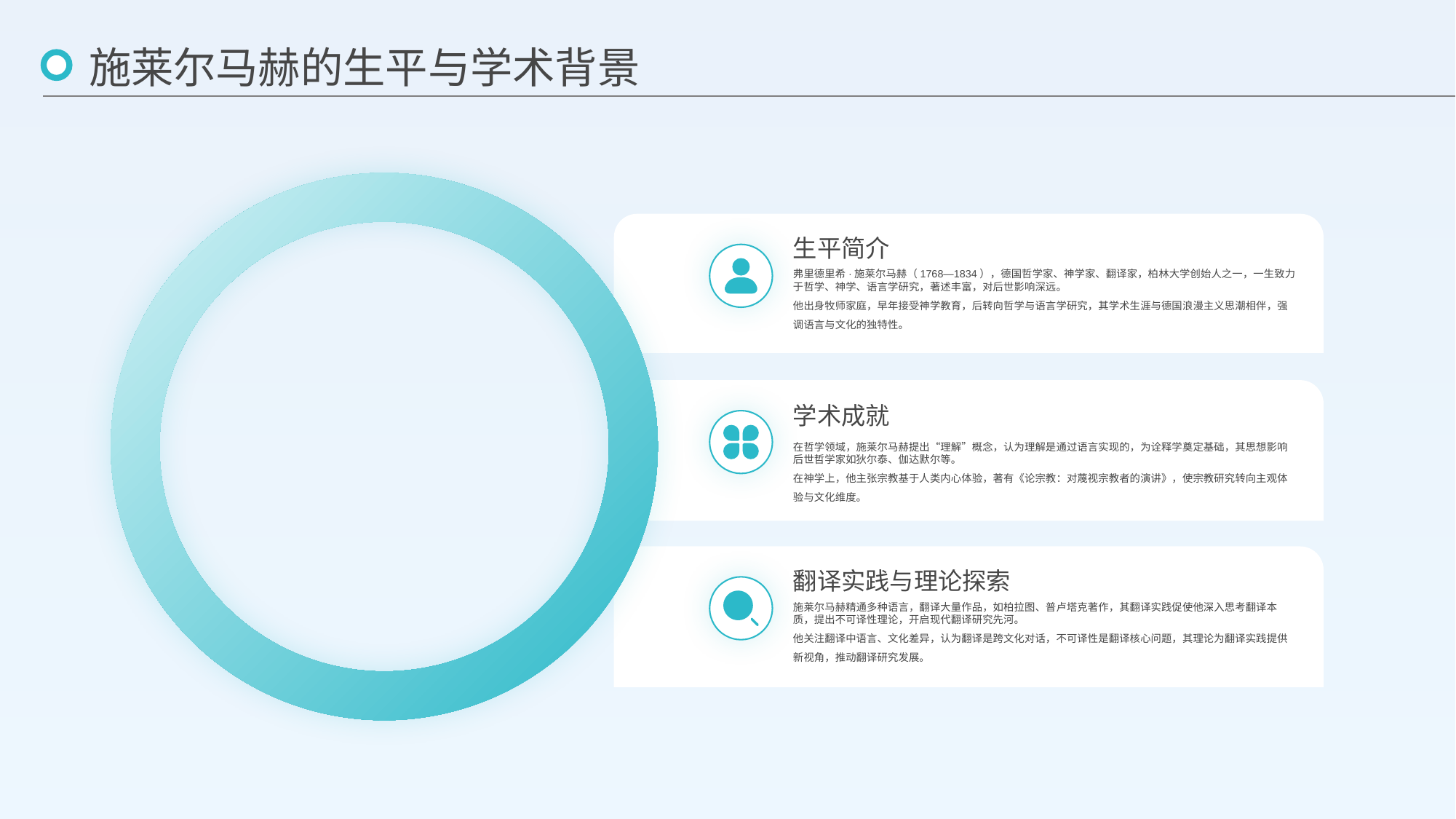

施莱尔马赫的生平与学术背景

生平简介

弗里德里希·施莱尔马赫（1768—1834），德国哲学家、神学家、翻译家，柏林大学创始人之一，一生致力于哲学、神学、语言学研究，著述丰富，对后世影响深远。
他出身牧师家庭，早年接受神学教育，后转向哲学与语言学研究，其学术生涯与德国浪漫主义思潮相伴，强调语言与文化的独特性。

学术成就

在哲学领域，施莱尔马赫提出“理解”概念，认为理解是通过语言实现的，为诠释学奠定基础，其思想影响后世哲学家如狄尔泰、伽达默尔等。
在神学上，他主张宗教基于人类内心体验，著有《论宗教：对蔑视宗教者的演讲》，使宗教研究转向主观体验与文化维度。

翻译实践与理论探索

施莱尔马赫精通多种语言，翻译大量作品，如柏拉图、普卢塔克著作，其翻译实践促使他深入思考翻译本质，提出不可译性理论，开启现代翻译研究先河。
他关注翻译中语言、文化差异，认为翻译是跨文化对话，不可译性是翻译核心问题，其理论为翻译实践提供新视角，推动翻译研究发展。